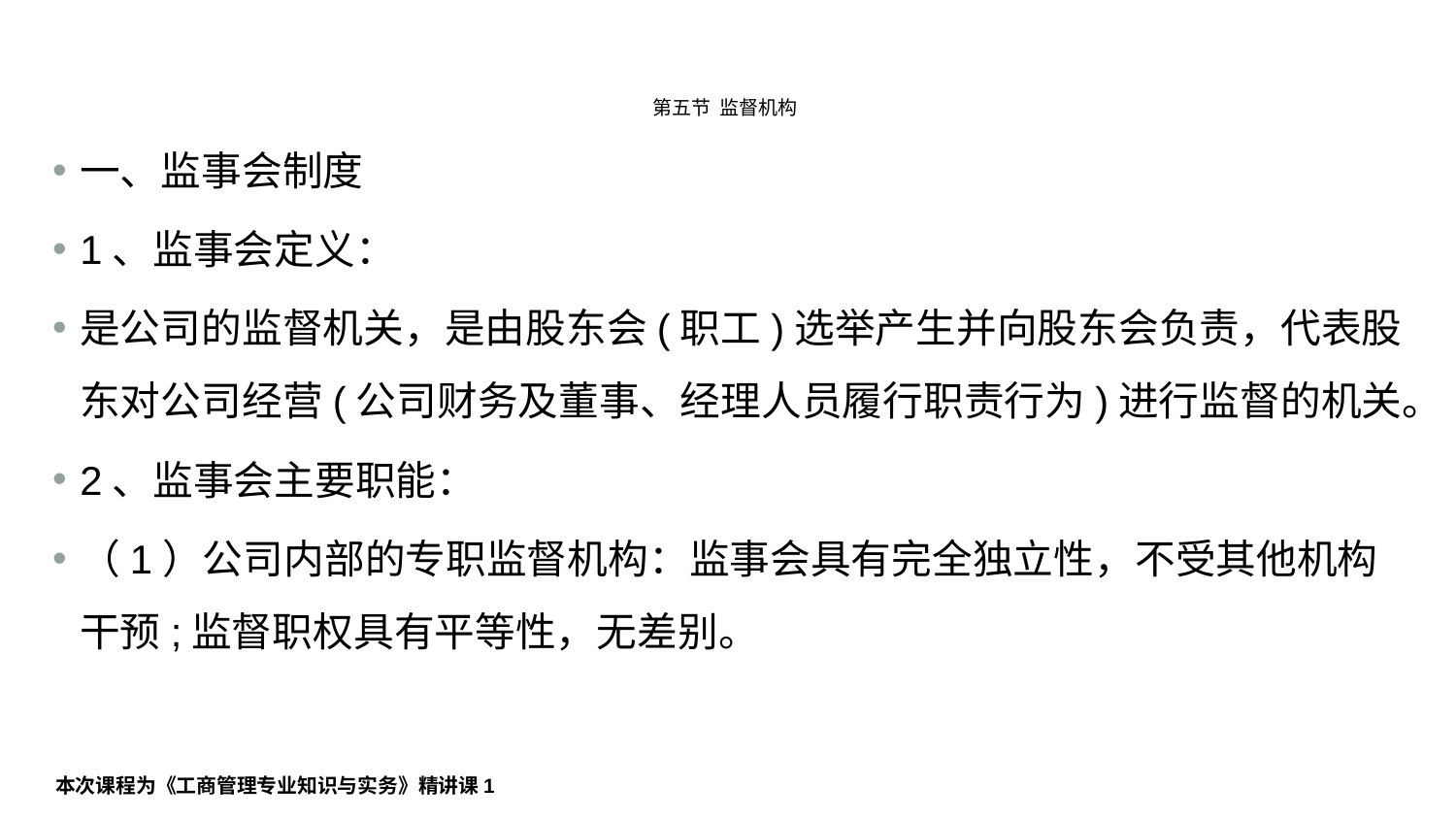

# 第五节  监督机构
一、监事会制度
1、监事会定义：
是公司的监督机关，是由股东会(职工)选举产生并向股东会负责，代表股东对公司经营(公司财务及董事、经理人员履行职责行为)进行监督的机关。
2、监事会主要职能：
（1）公司内部的专职监督机构：监事会具有完全独立性，不受其他机构干预;监督职权具有平等性，无差别。